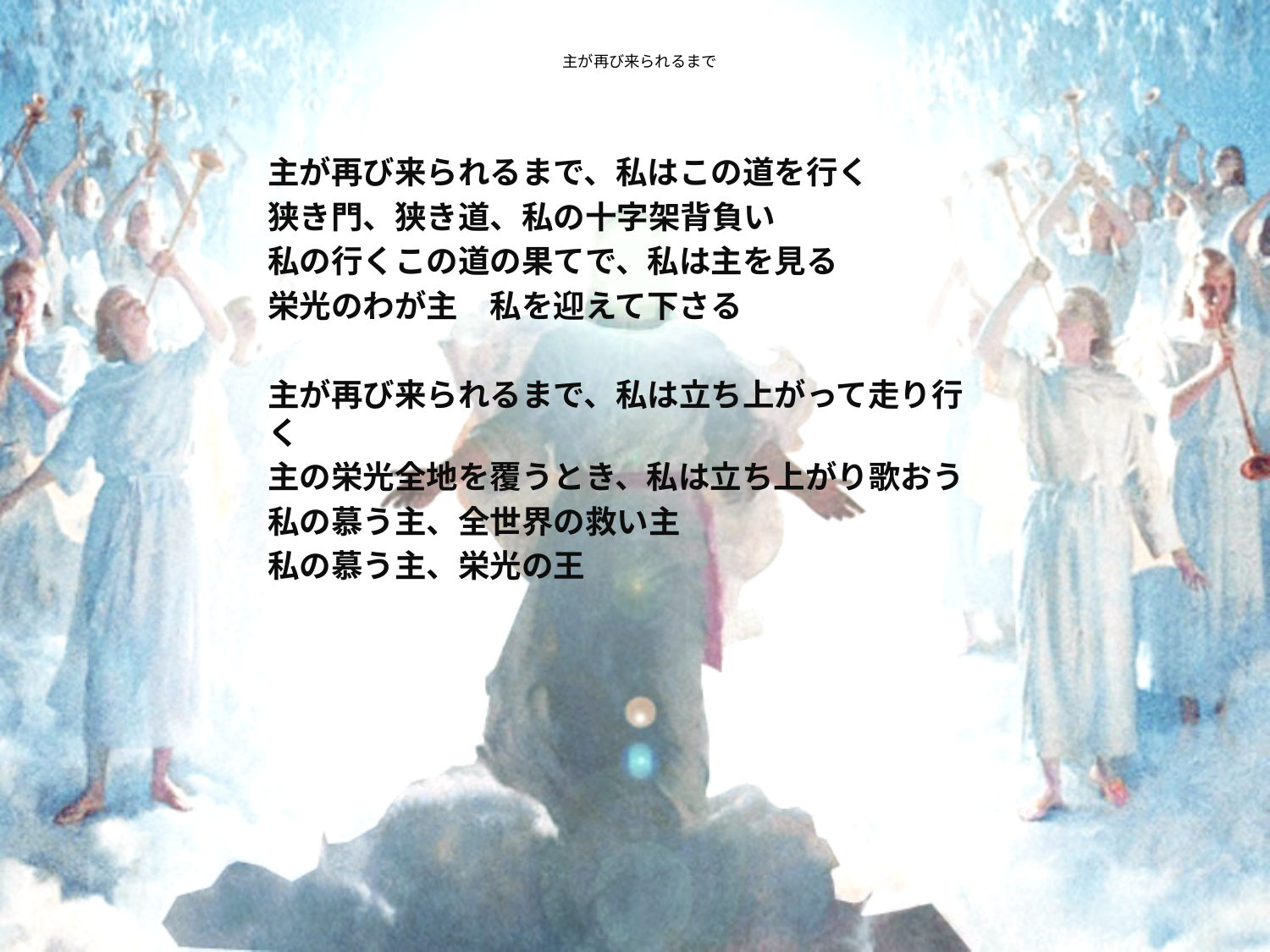

# 主が再び来られるまで
主が再び来られるまで、私はこの道を行く
狭き門、狭き道、私の十字架背負い
私の行くこの道の果てで、私は主を見る
栄光のわが主　私を迎えて下さる

主が再び来られるまで、私は立ち上がって走り行く
主の栄光全地を覆うとき、私は立ち上がり歌おう
私の慕う主、全世界の救い主
私の慕う主、栄光の王